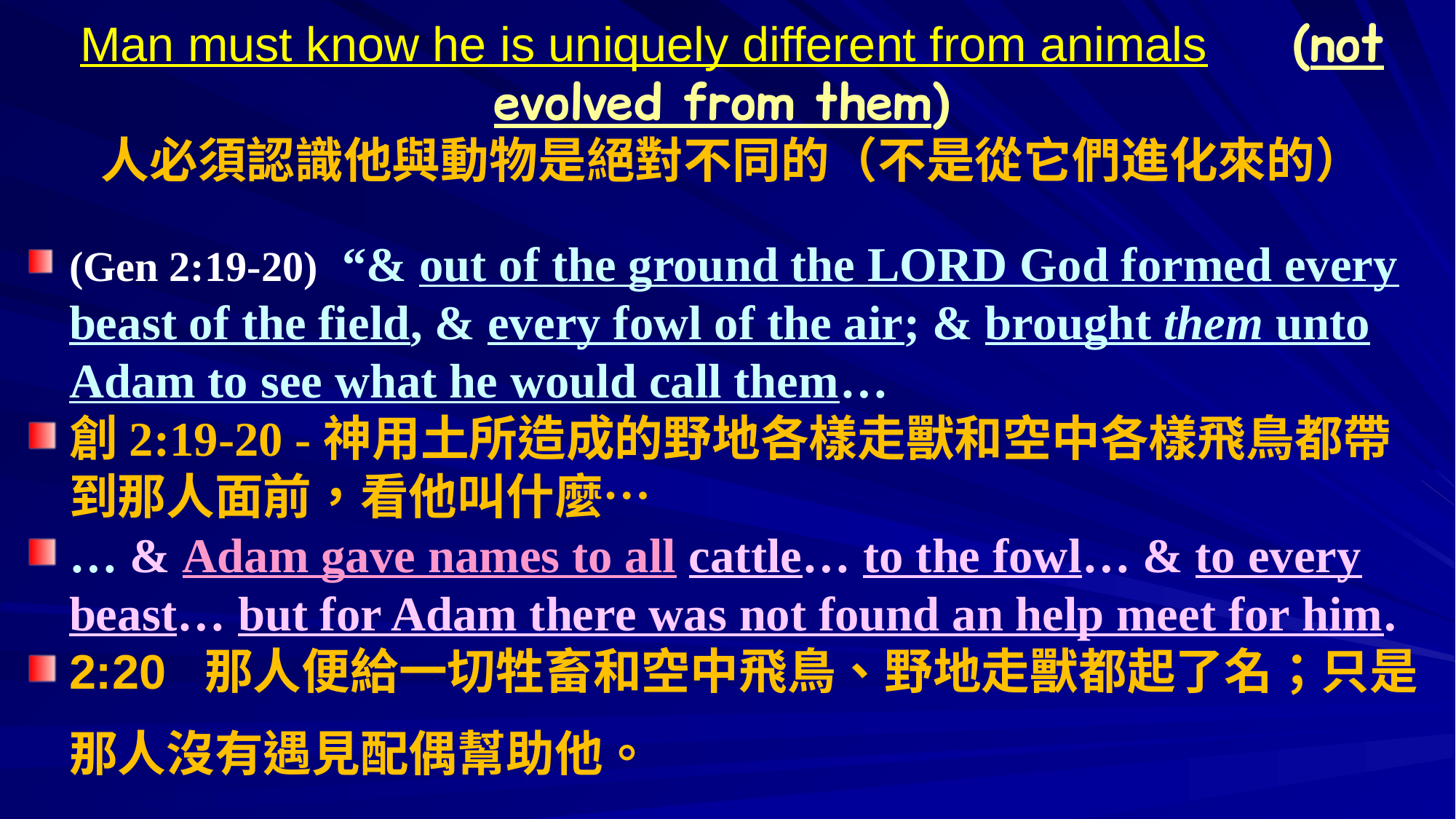

# Man must know he is uniquely different from animals    (not evolved from them) 人必須認識他與動物是絕對不同的（不是從它們進化來的）
(Gen 2:19-20)  “& out of the ground the LORD God formed every beast of the field, & every fowl of the air; & brought them unto Adam to see what he would call them…
創2:19-20 -神用土所造成的野地各樣走獸和空中各樣飛鳥都帶到那人面前，看他叫什麼…
… & Adam gave names to all cattle… to the fowl… & to every beast… but for Adam there was not found an help meet for him.
2:20  那人便給一切牲畜和空中飛鳥、野地走獸都起了名；只是那人沒有遇見配偶幫助他。